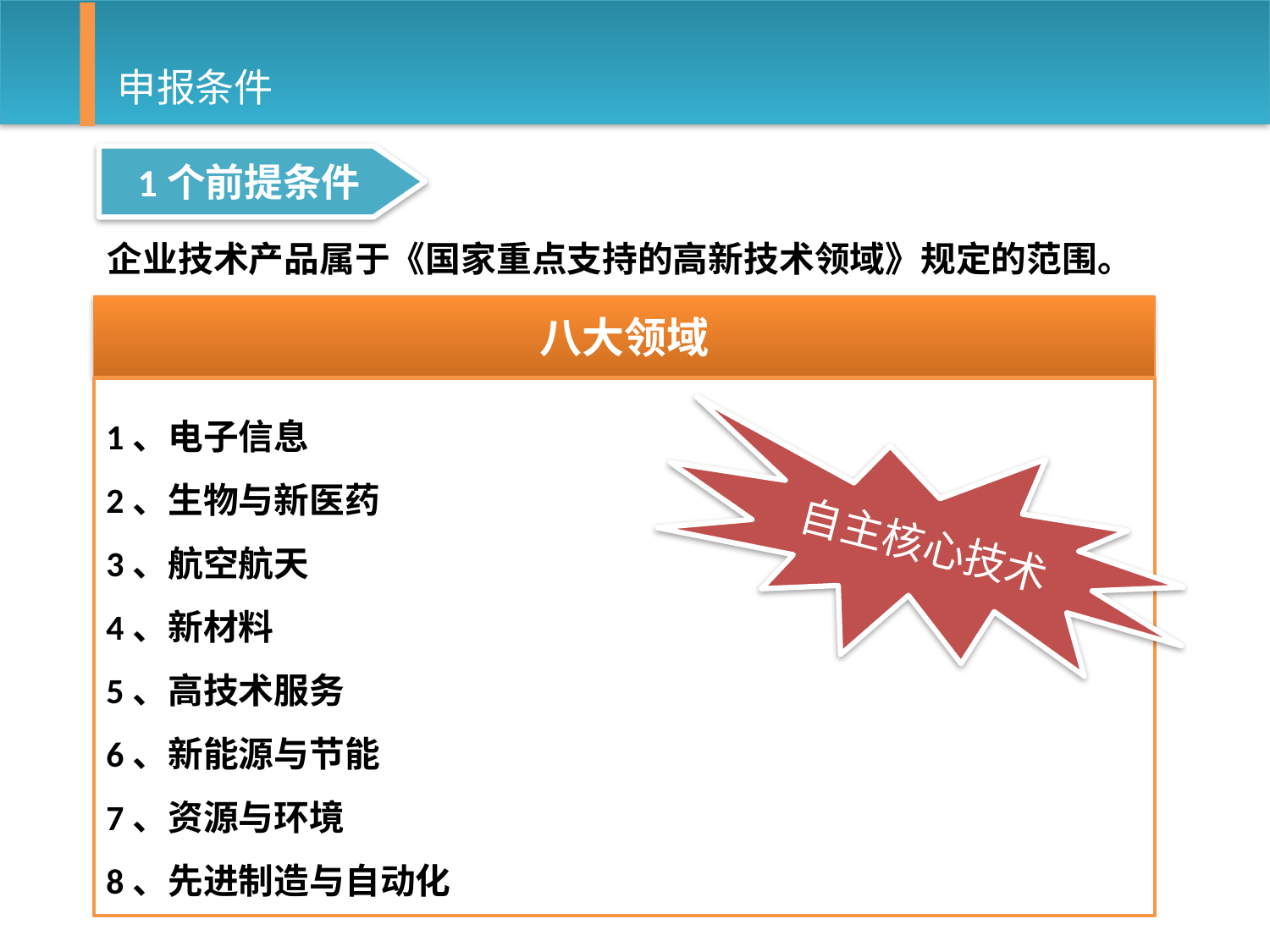

# 申报条件
1个前提条件
企业技术产品属于《国家重点支持的高新技术领域》规定的范围。
八大领域
1、电子信息
2、生物与新医药
3、航空航天
4、新材料
5、高技术服务
6、新能源与节能
7、资源与环境
8、先进制造与自动化
自主核心技术